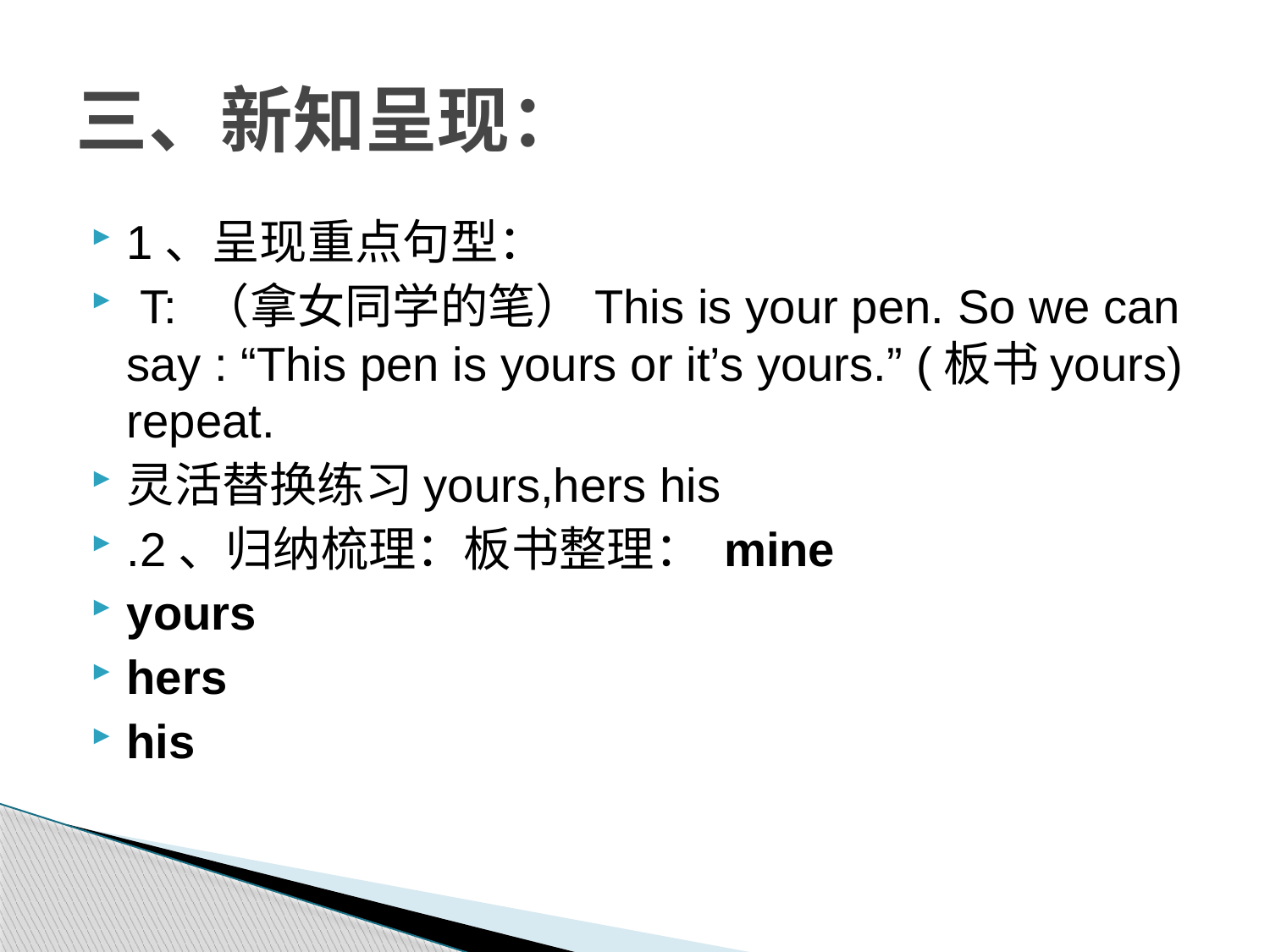

# 三、新知呈现：
1、呈现重点句型：
 T: （拿女同学的笔）This is your pen. So we can say : “This pen is yours or it’s yours.” (板书yours)  repeat.
灵活替换练习yours,hers his
.2、归纳梳理：板书整理： mine
yours
hers
his